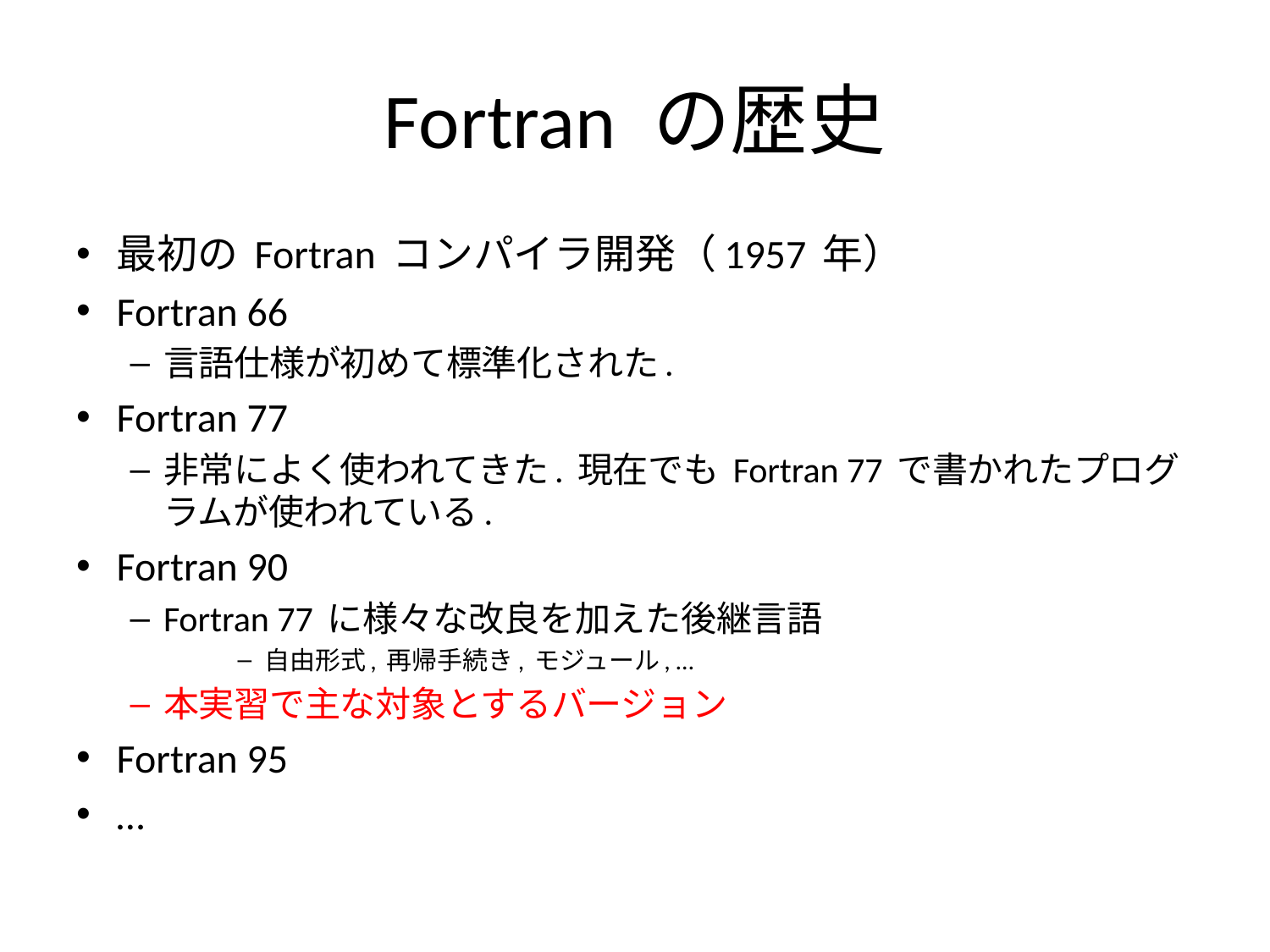

# Fortran の歴史
最初の Fortran コンパイラ開発（1957 年）
Fortran 66
言語仕様が初めて標準化された.
Fortran 77
非常によく使われてきた. 現在でも Fortran 77 で書かれたプログラムが使われている.
Fortran 90
Fortran 77 に様々な改良を加えた後継言語
自由形式, 再帰手続き, モジュール, …
本実習で主な対象とするバージョン
Fortran 95
…